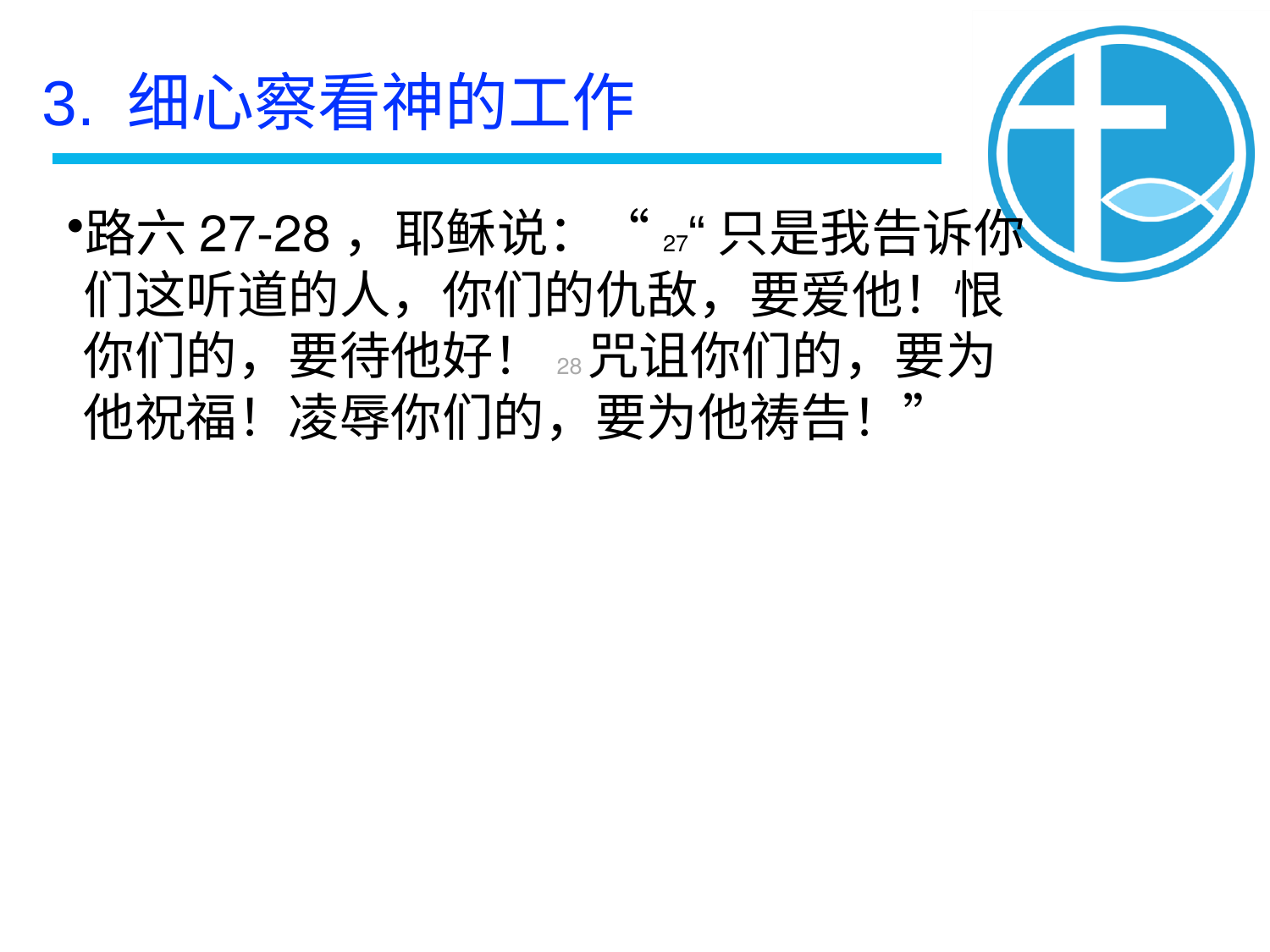

3. 细心察看神的工作
路六27-28，耶稣说：“27“只是我告诉你们这听道的人，你们的仇敌，要爱他！恨你们的，要待他好！28咒诅你们的，要为他祝福！凌辱你们的，要为他祷告！”